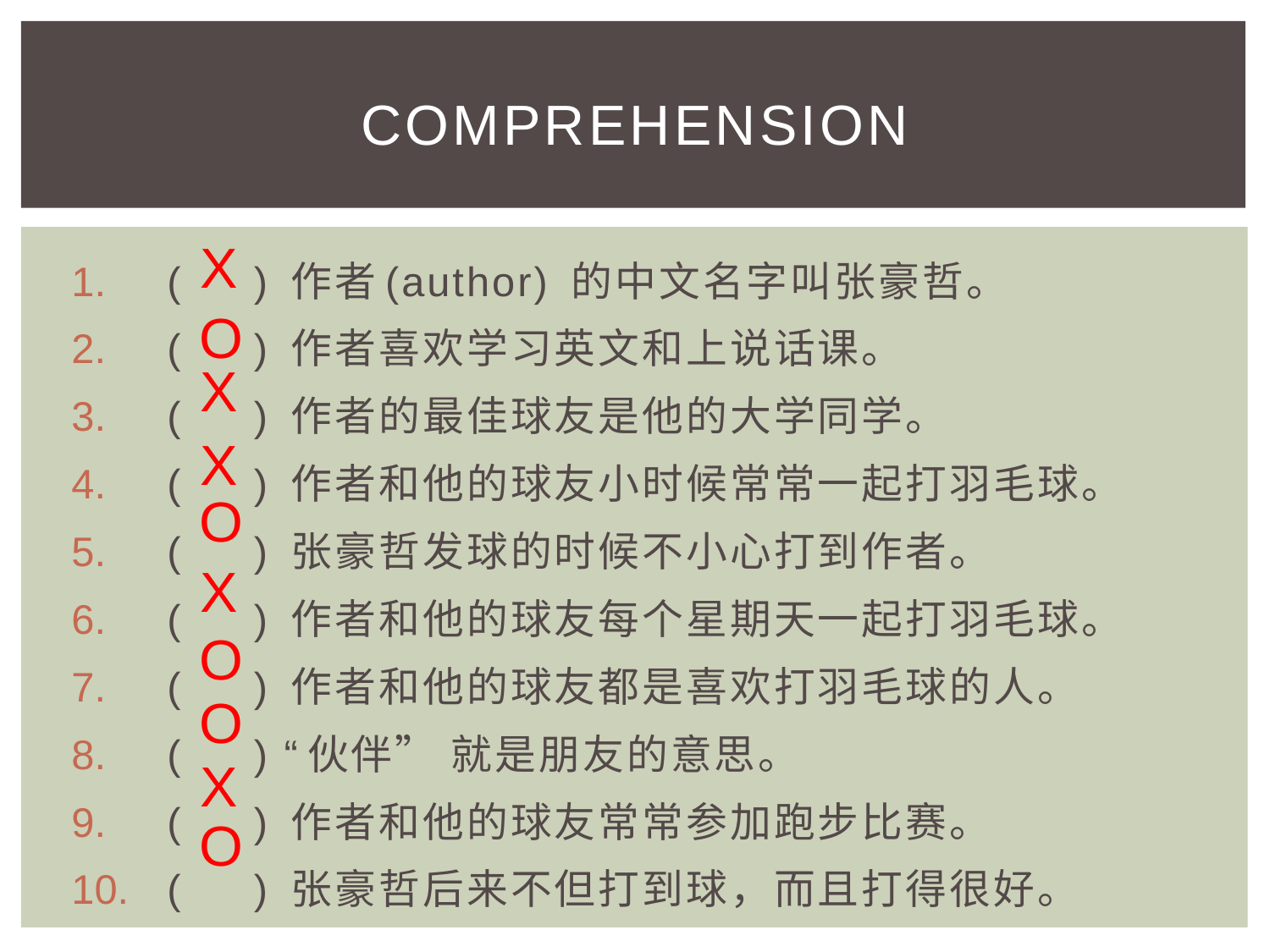

# Comprehension
X
(     ) 作者(author) 的中文名字叫张豪哲。
(     ) 作者喜欢学习英文和上说话课。
(     ) 作者的最佳球友是他的大学同学。
(     ) 作者和他的球友小时候常常一起打羽毛球。
(     ) 张豪哲发球的时候不小心打到作者。
(     ) 作者和他的球友每个星期天一起打羽毛球。
(     ) 作者和他的球友都是喜欢打羽毛球的人。
(     ) “伙伴” 就是朋友的意思。
(     ) 作者和他的球友常常参加跑步比赛。
(     ) 张豪哲后来不但打到球，而且打得很好。
O
X
X
O
X
O
O
X
O